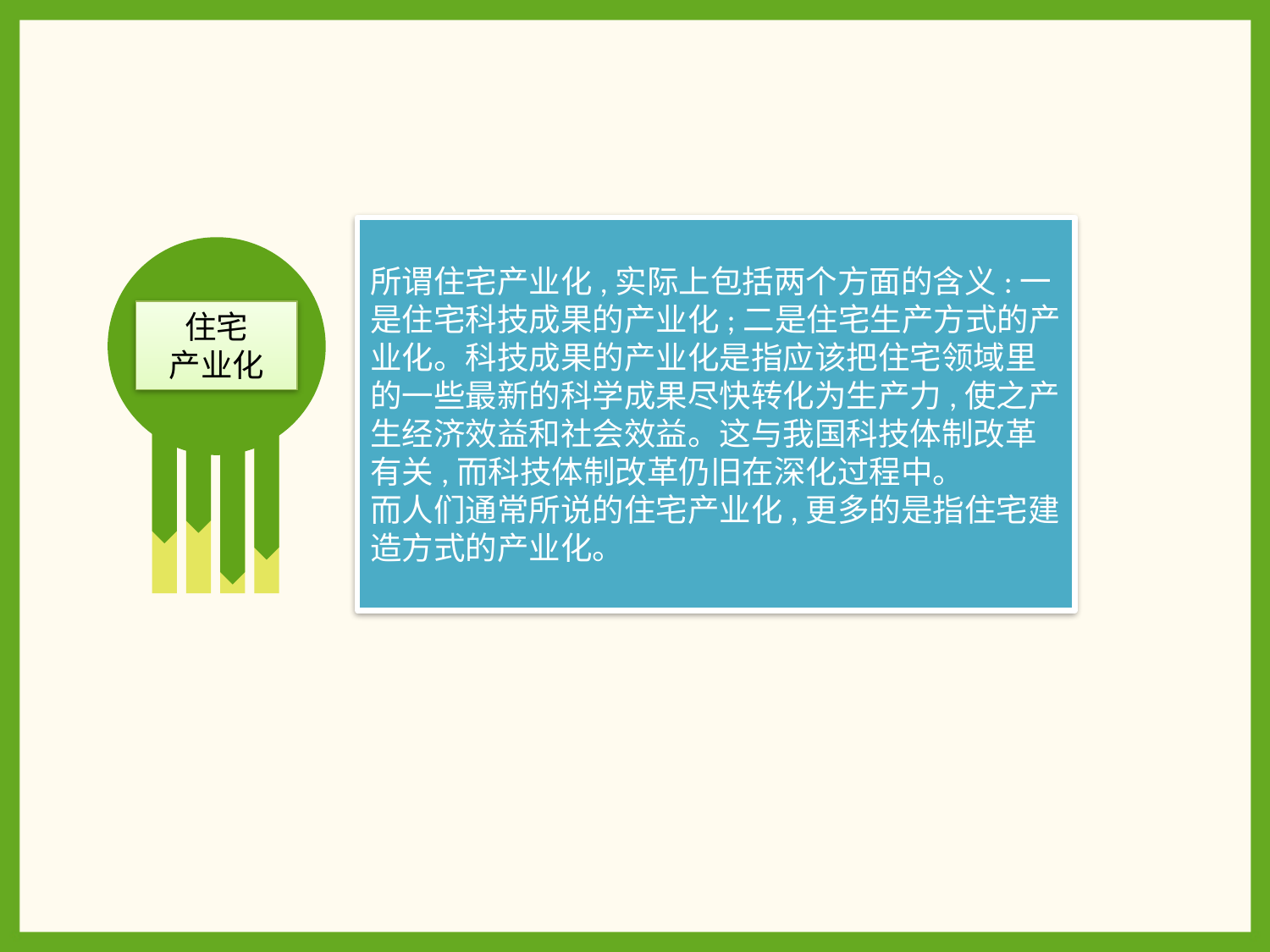

所谓住宅产业化,实际上包括两个方面的含义:一是住宅科技成果的产业化;二是住宅生产方式的产业化。科技成果的产业化是指应该把住宅领域里的一些最新的科学成果尽快转化为生产力,使之产生经济效益和社会效益。这与我国科技体制改革有关,而科技体制改革仍旧在深化过程中。
而人们通常所说的住宅产业化,更多的是指住宅建造方式的产业化。

点击添加文本
住宅
产业化

点击添加文本
点击添加文本
点击添加文本